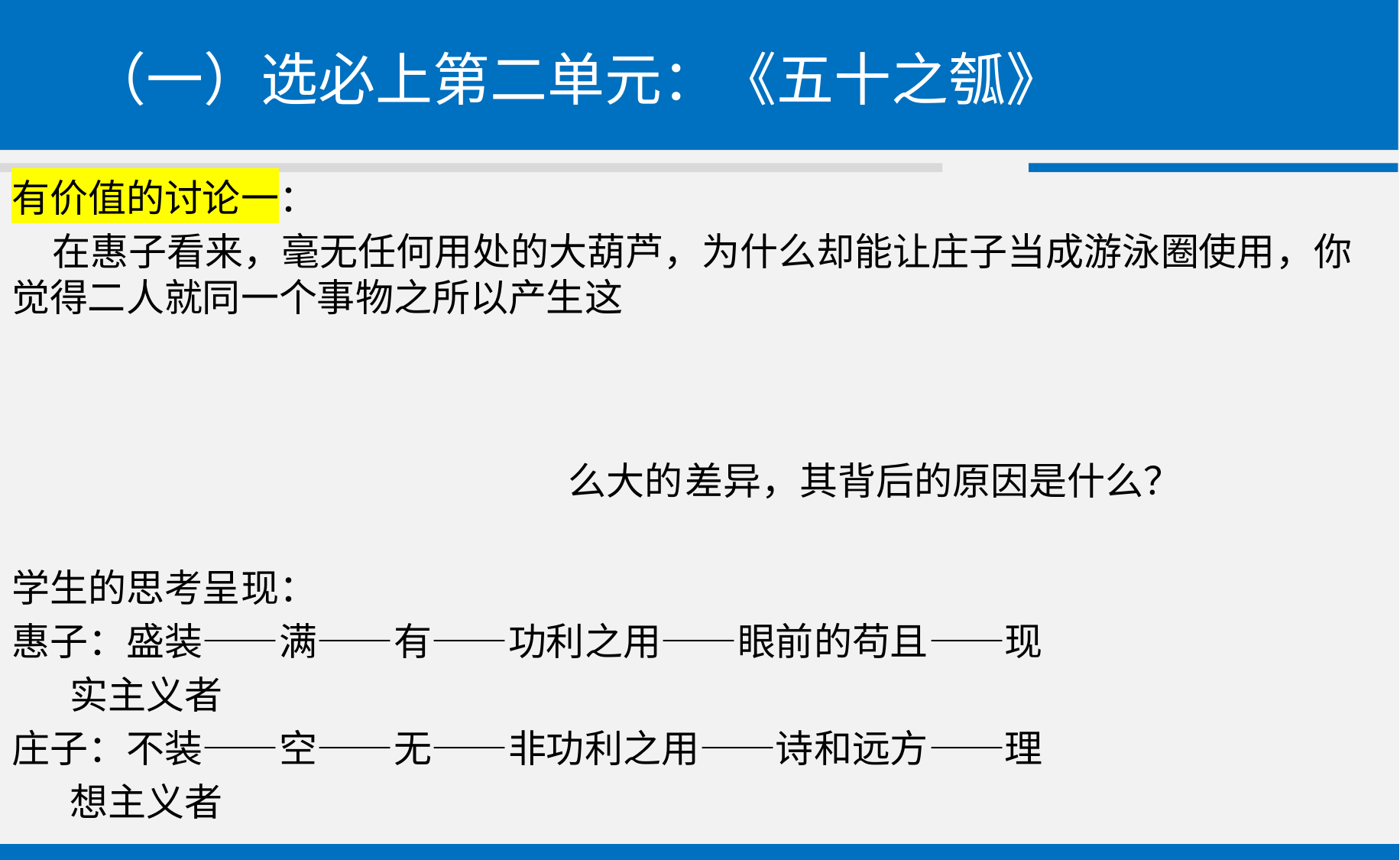

# （一）选必上第二单元：《五十之瓠》
有价值的讨论一：
    在惠子看来，毫无任何用处的大葫芦，为什么却能让庄子当成游泳圈使用，你觉得二人就同一个事物之所以产生这                                                                                                                                                                                                                                                                                                                                                                                                                                                                                                                                                                                                                                                             么大的差异，其背后的原因是什么？

学生的思考呈现：
惠子：盛装——满——有——功利之用——眼前的苟且——现
      实主义者
庄子：不装——空——无——非功利之用——诗和远方——理
      想主义者